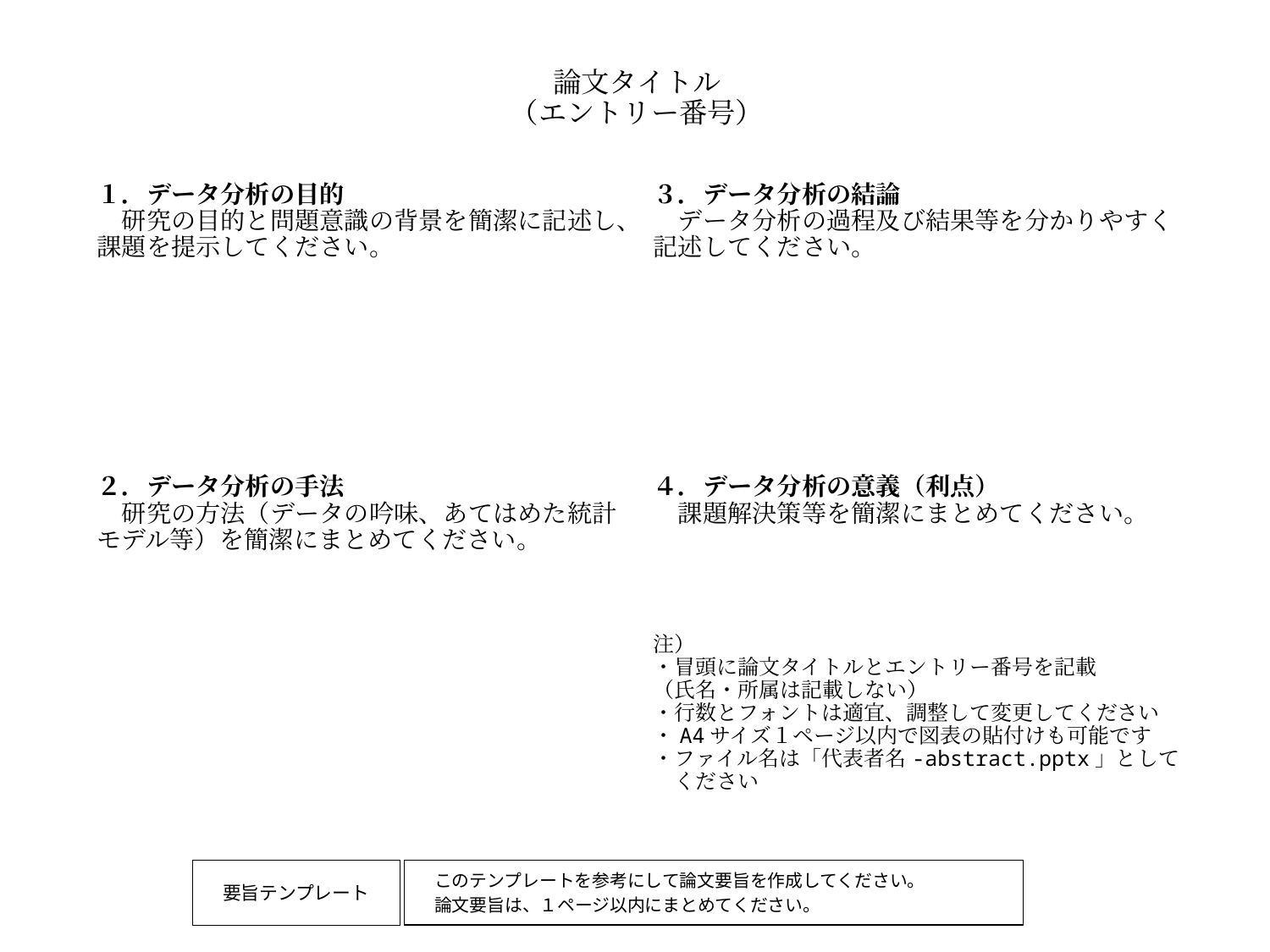

論文タイトル
（エントリー番号）
# １．データ分析の目的 　研究の目的と問題意識の背景を簡潔に記述し、課題を提示してください。 ２．データ分析の手法 　研究の方法（データの吟味、あてはめた統計モデル等）を簡潔にまとめてください。 ３．データ分析の結論 　データ分析の過程及び結果等を分かりやすく記述してください。 ４．データ分析の意義（利点） 　課題解決策等を簡潔にまとめてください。 注） ・冒頭に論文タイトルとエントリー番号を記載 （氏名・所属は記載しない） ・行数とフォントは適宜、調整して変更してください ・A4サイズ１ページ以内で図表の貼付けも可能です ・ファイル名は「代表者名-abstract.pptx」として 　ください
このテンプレートを参考にして論文要旨を作成してください。
論文要旨は、１ページ以内にまとめてください。

要旨テンプレート